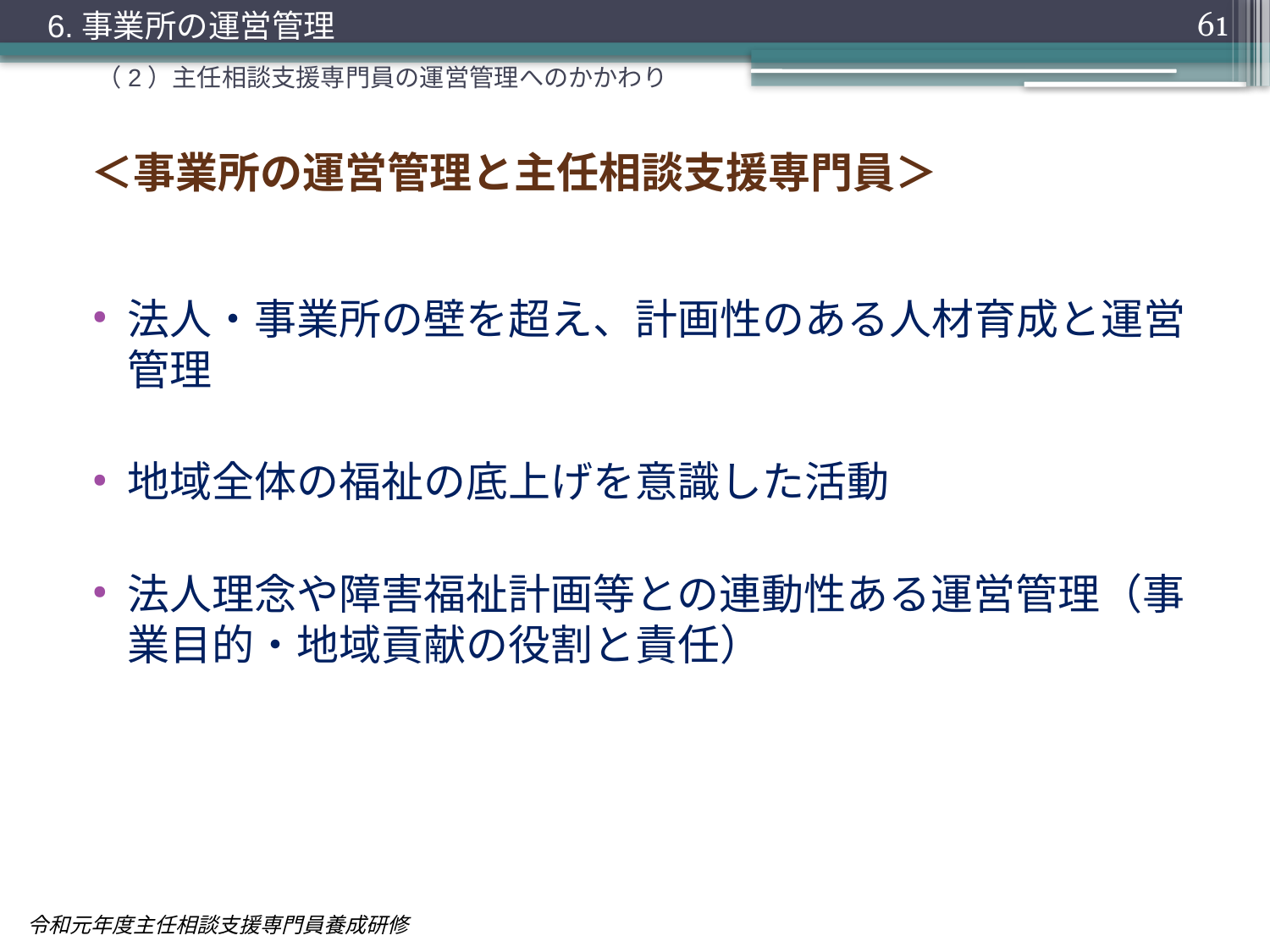

6.事業所の運営管理
61
（2）主任相談支援専門員の運営管理へのかかわり

＜事業所の運営管理と主任相談支援専門員＞
法人・事業所の壁を超え、計画性のある人材育成と運営管理

地域全体の福祉の底上げを意識した活動

法人理念や障害福祉計画等との連動性ある運営管理（事業目的・地域貢献の役割と責任）
令和元年度主任相談支援専門員養成研修